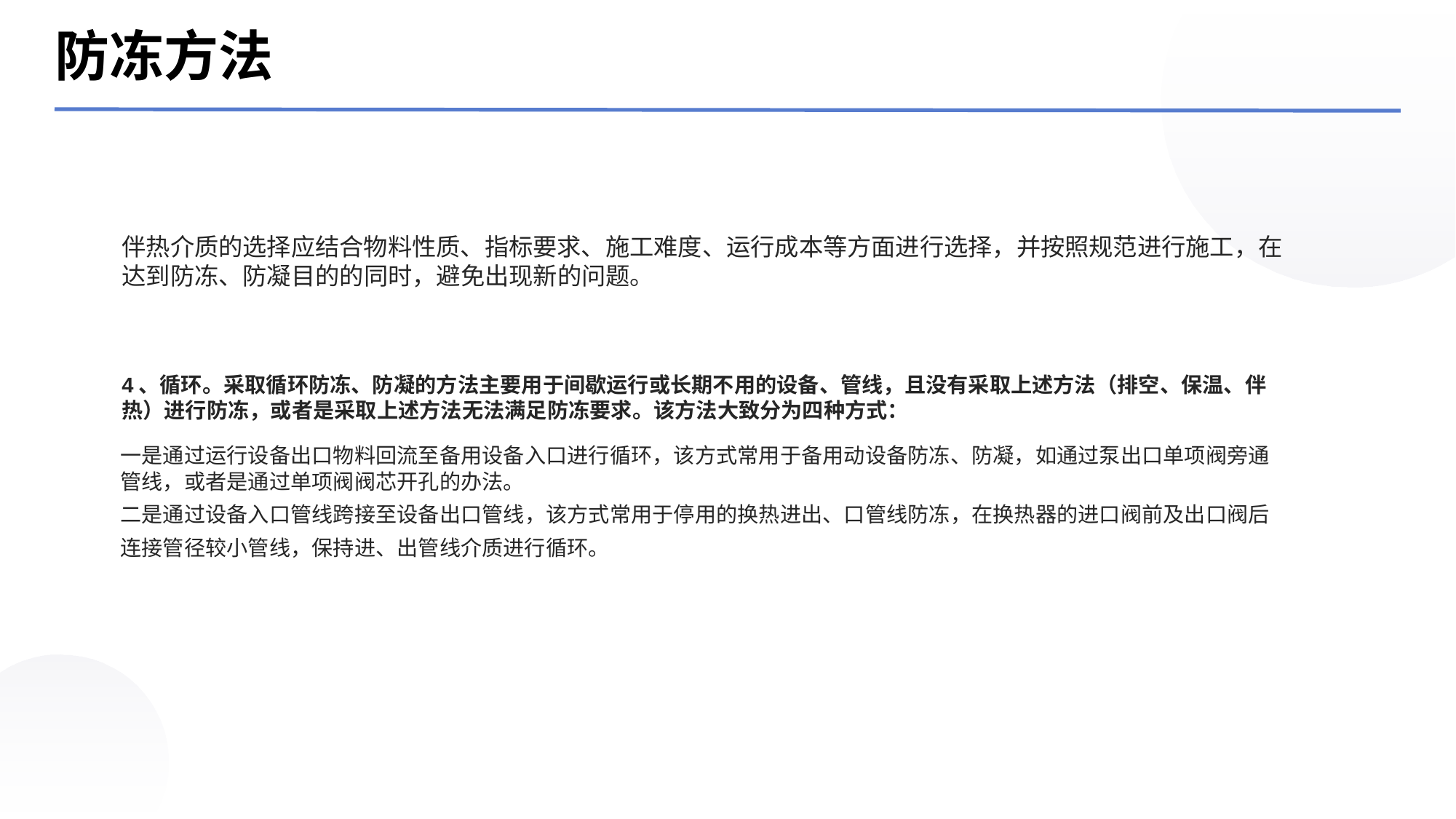

防冻方法
伴热介质的选择应结合物料性质、指标要求、施工难度、运行成本等方面进行选择，并按照规范进行施工，在达到防冻、防凝目的的同时，避免出现新的问题。
4、循环。采取循环防冻、防凝的方法主要用于间歇运行或长期不用的设备、管线，且没有采取上述方法（排空、保温、伴热）进行防冻，或者是采取上述方法无法满足防冻要求。该方法大致分为四种方式：
一是通过运行设备出口物料回流至备用设备入口进行循环，该方式常用于备用动设备防冻、防凝，如通过泵出口单项阀旁通管线，或者是通过单项阀阀芯开孔的办法。
二是通过设备入口管线跨接至设备出口管线，该方式常用于停用的换热进出、口管线防冻，在换热器的进口阀前及出口阀后连接管径较小管线，保持进、出管线介质进行循环。